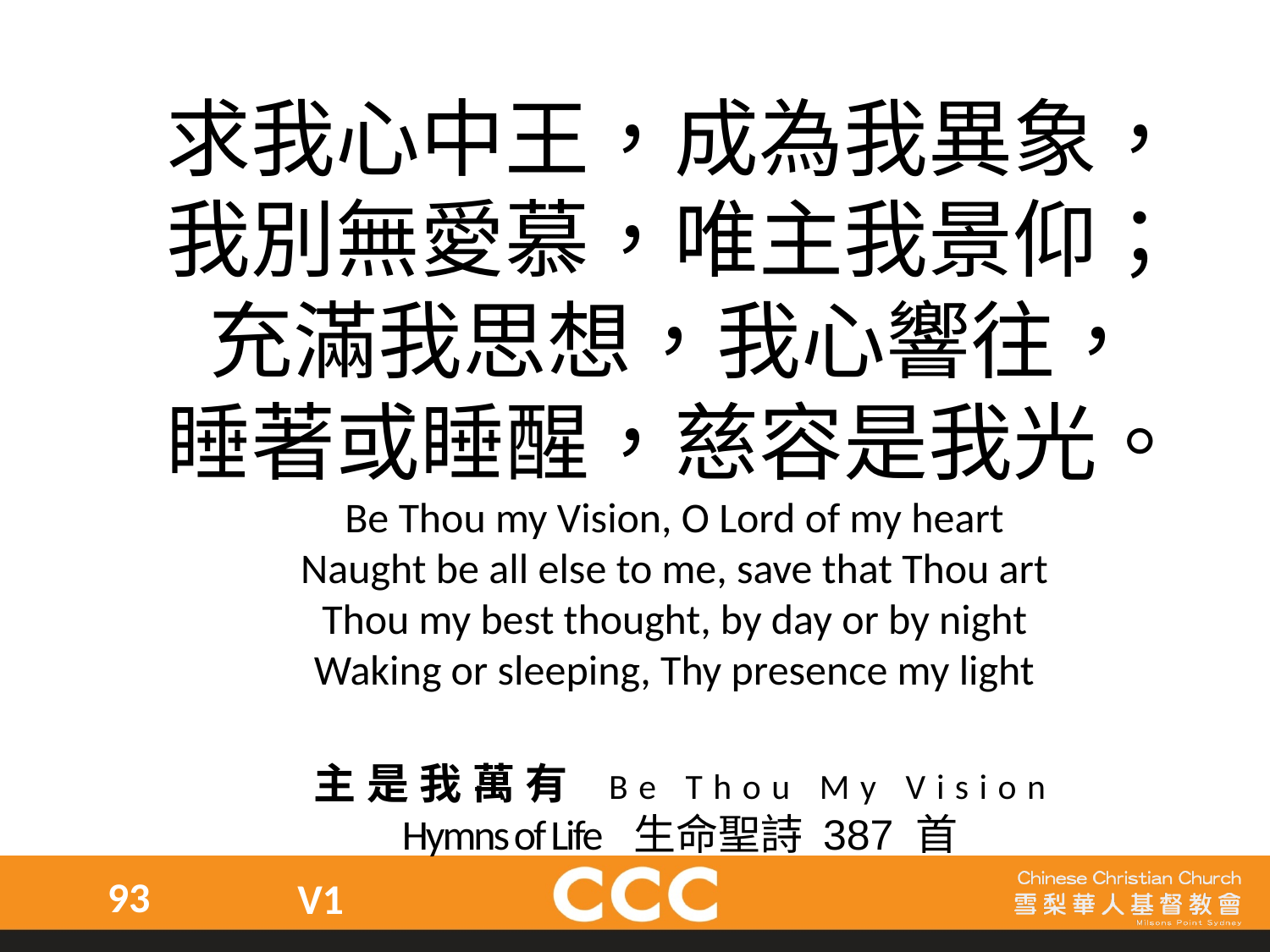

求我心中王，成為我異象，
我別無愛慕，唯主我景仰；
充滿我思想，我心響往，
睡著或睡醒，慈容是我光。
Be Thou my Vision, O Lord of my heart
Naught be all else to me, save that Thou art
Thou my best thought, by day or by night
Waking or sleeping, Thy presence my light

主是我萬有 Be Thou My Vision
Hymns of Life   生命聖詩 387 首
93
V1